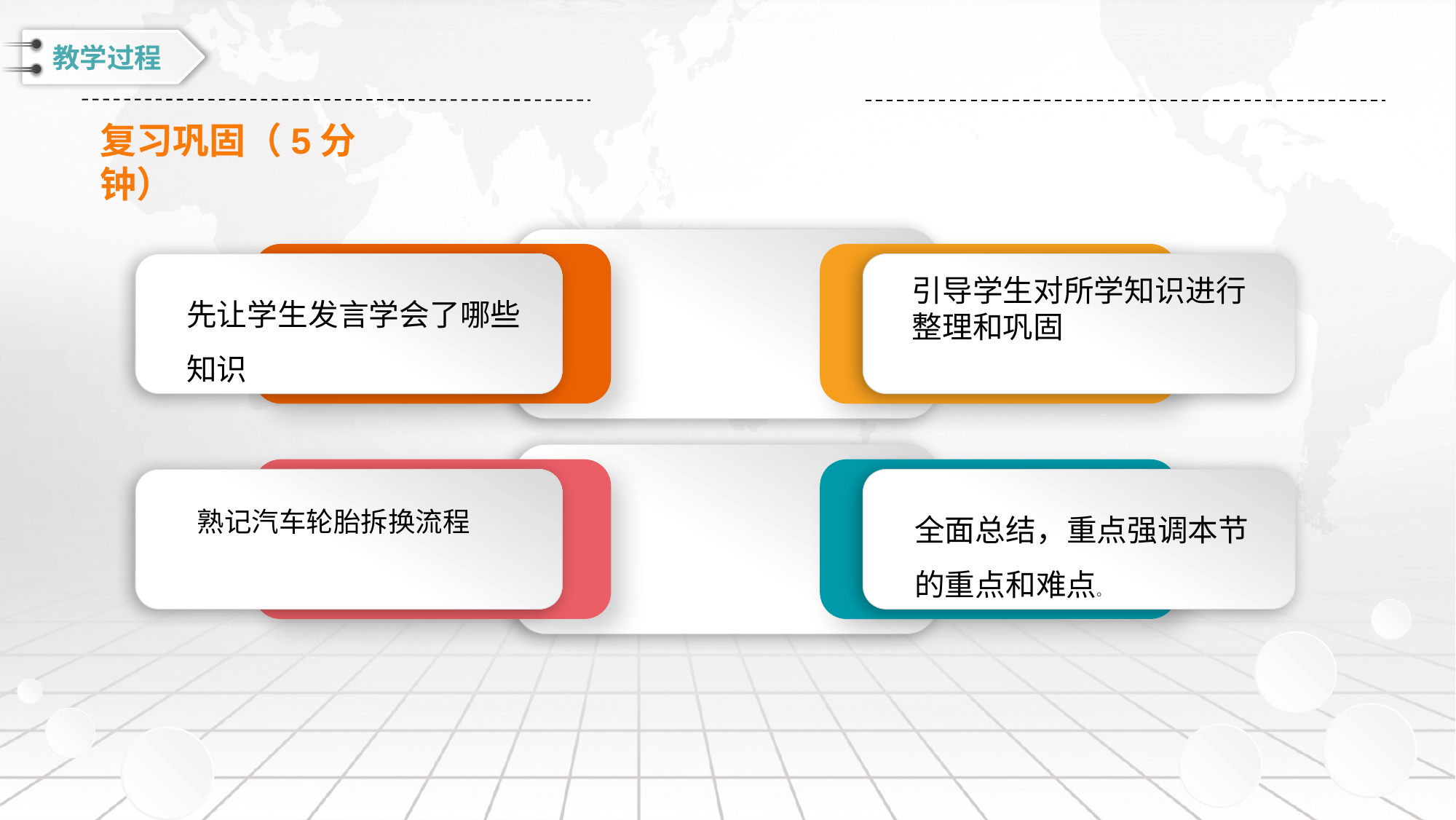

教学过程

复习巩固（5分钟）

先让学生发言学会了哪些知识

引导学生对所学知识进行整理和巩固

全面总结，重点强调本节的重点和难点。
熟记汽车轮胎拆换流程